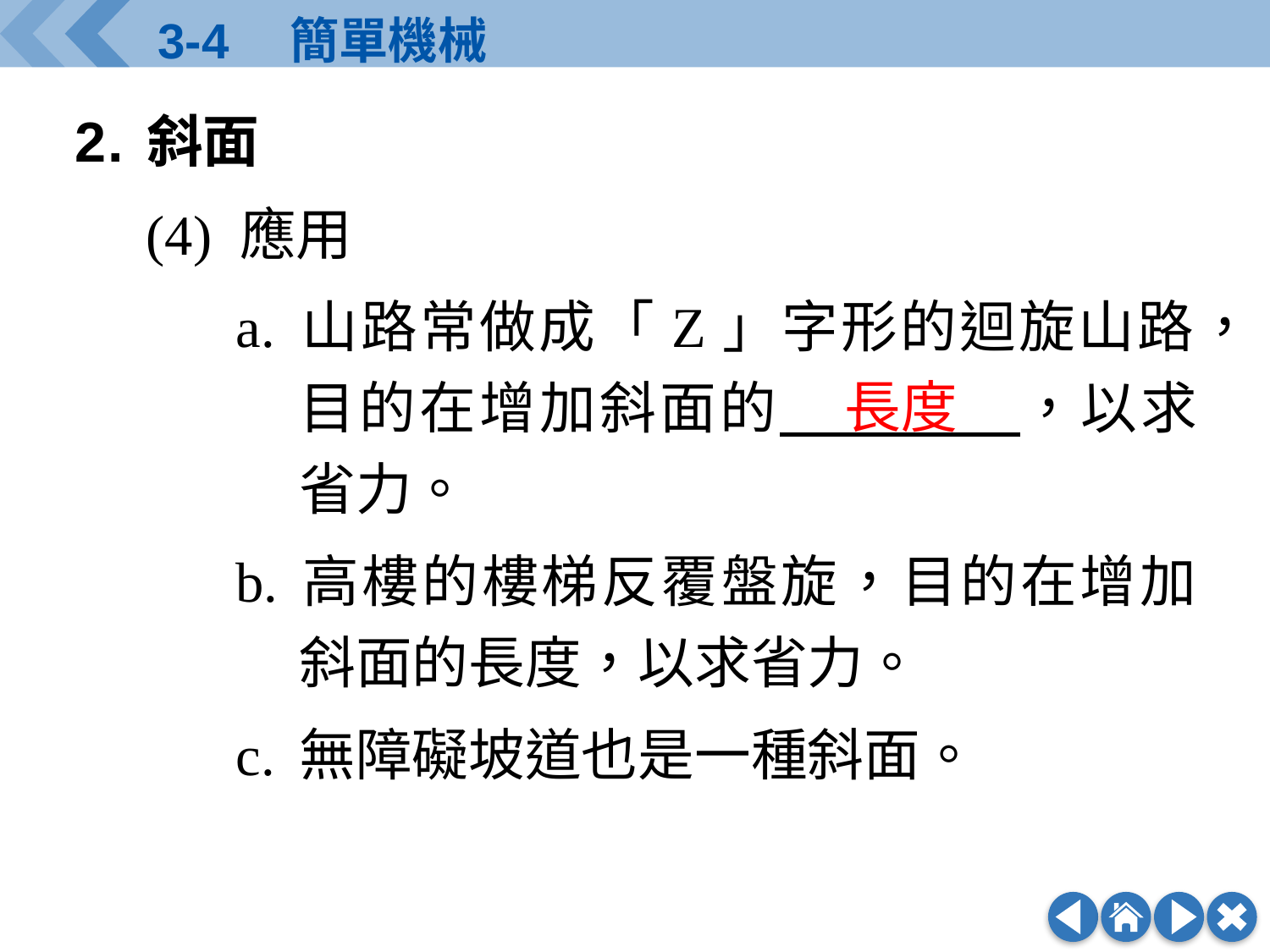

斜面
(4) 應用
a.	山路常做成「Z」字形的迴旋山路，目的在增加斜面的　　　　，以求省力。
b.	高樓的樓梯反覆盤旋，目的在增加斜面的長度，以求省力。
c.	無障礙坡道也是一種斜面。
長度